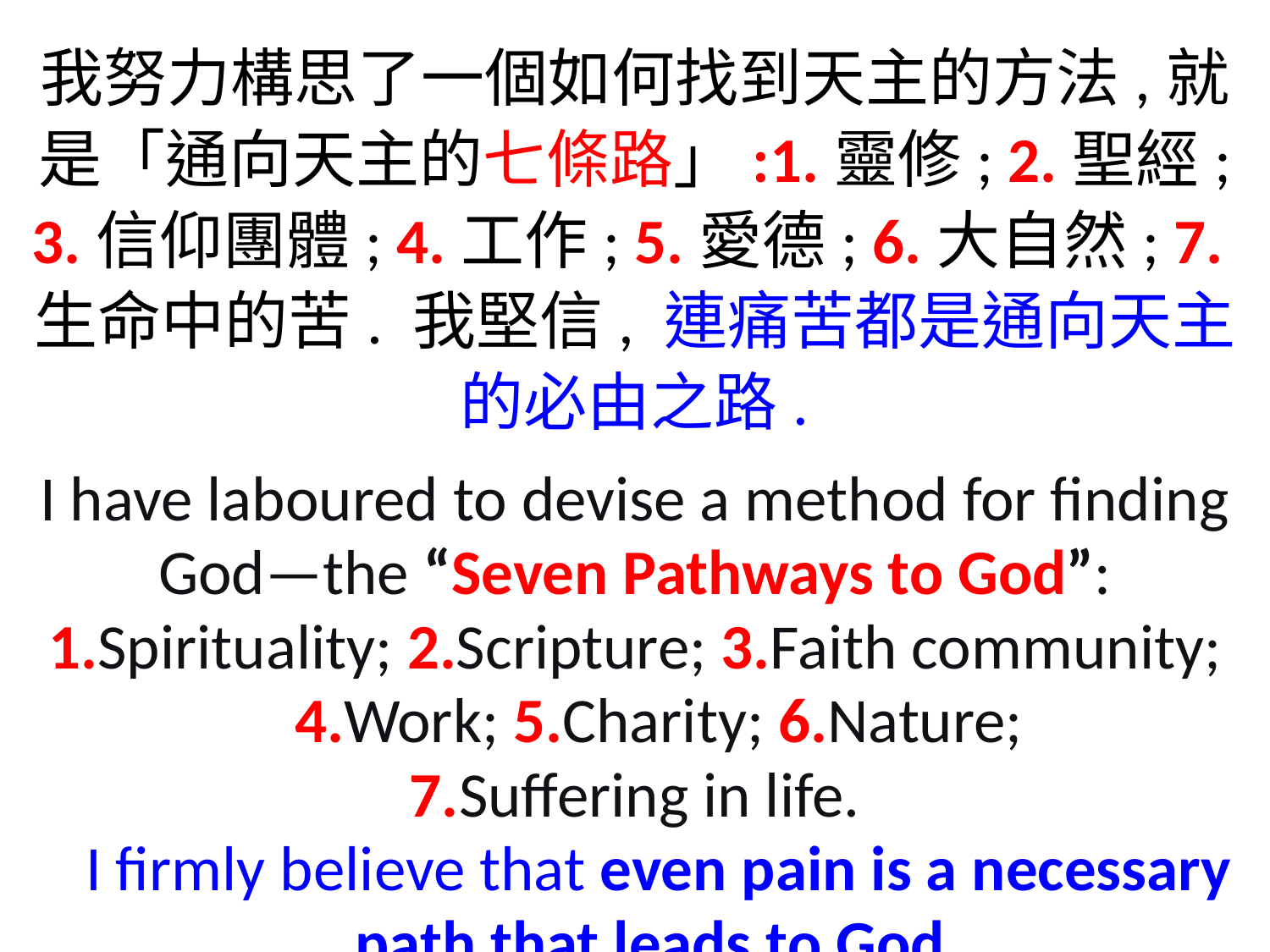

我努力構思了一個如何找到天主的方法,就是「通向天主的七條路」:1.靈修; 2.聖經; 3.信仰團體; 4.工作; 5.愛德; 6.大自然; 7.生命中的苦. 我堅信, 連痛苦都是通向天主的必由之路.
I have laboured to devise a method for finding God—the “Seven Pathways to God”:
1.Spirituality; 2.Scripture; 3.Faith community; 4.Work; 5.Charity; 6.Nature;
7.Suffering in life.
I firmly believe that even pain is a necessary path that leads to God.